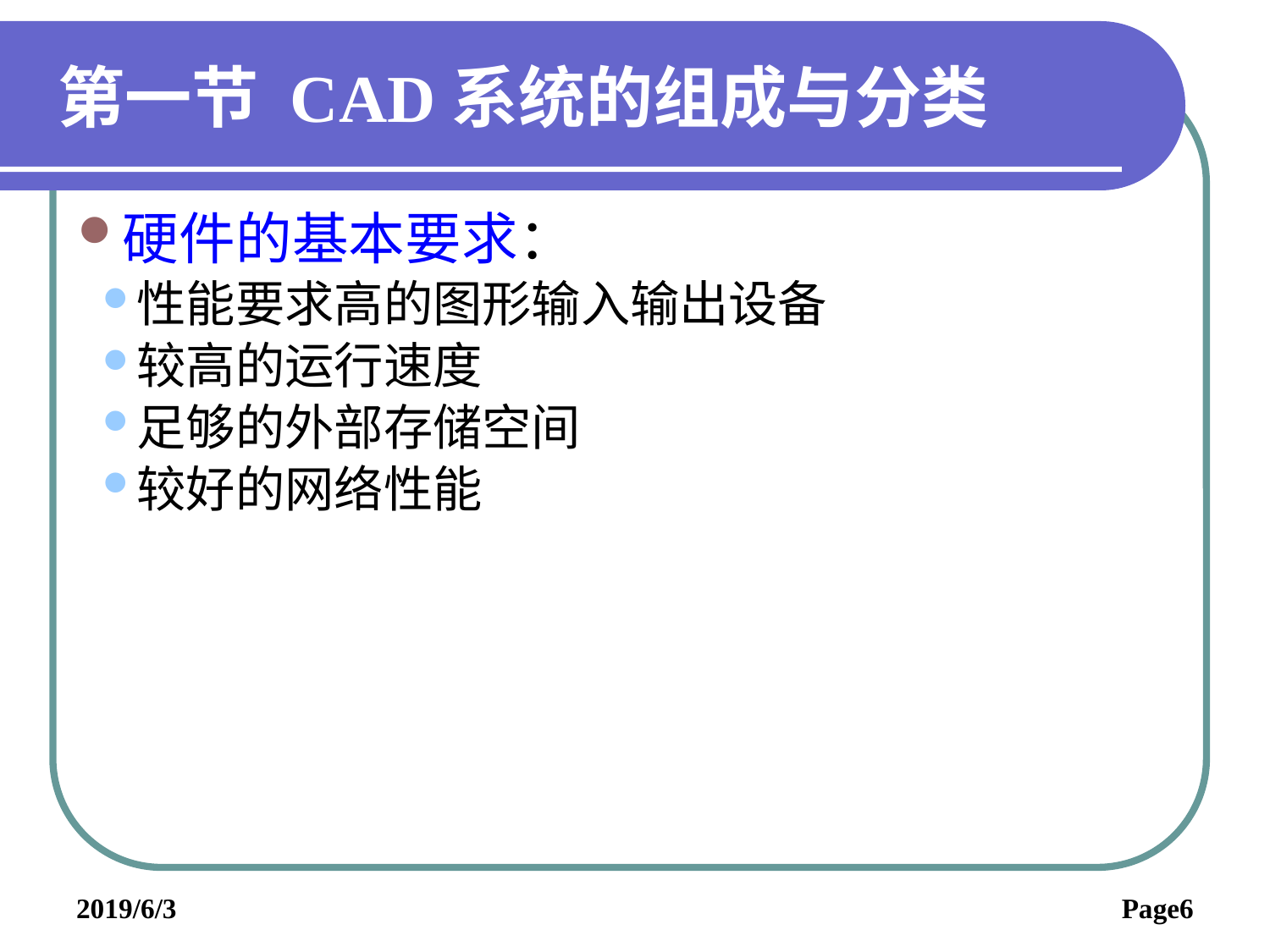

# 第一节 CAD系统的组成与分类
硬件的基本要求：
性能要求高的图形输入输出设备
较高的运行速度
足够的外部存储空间
较好的网络性能
2019/6/3
Page6